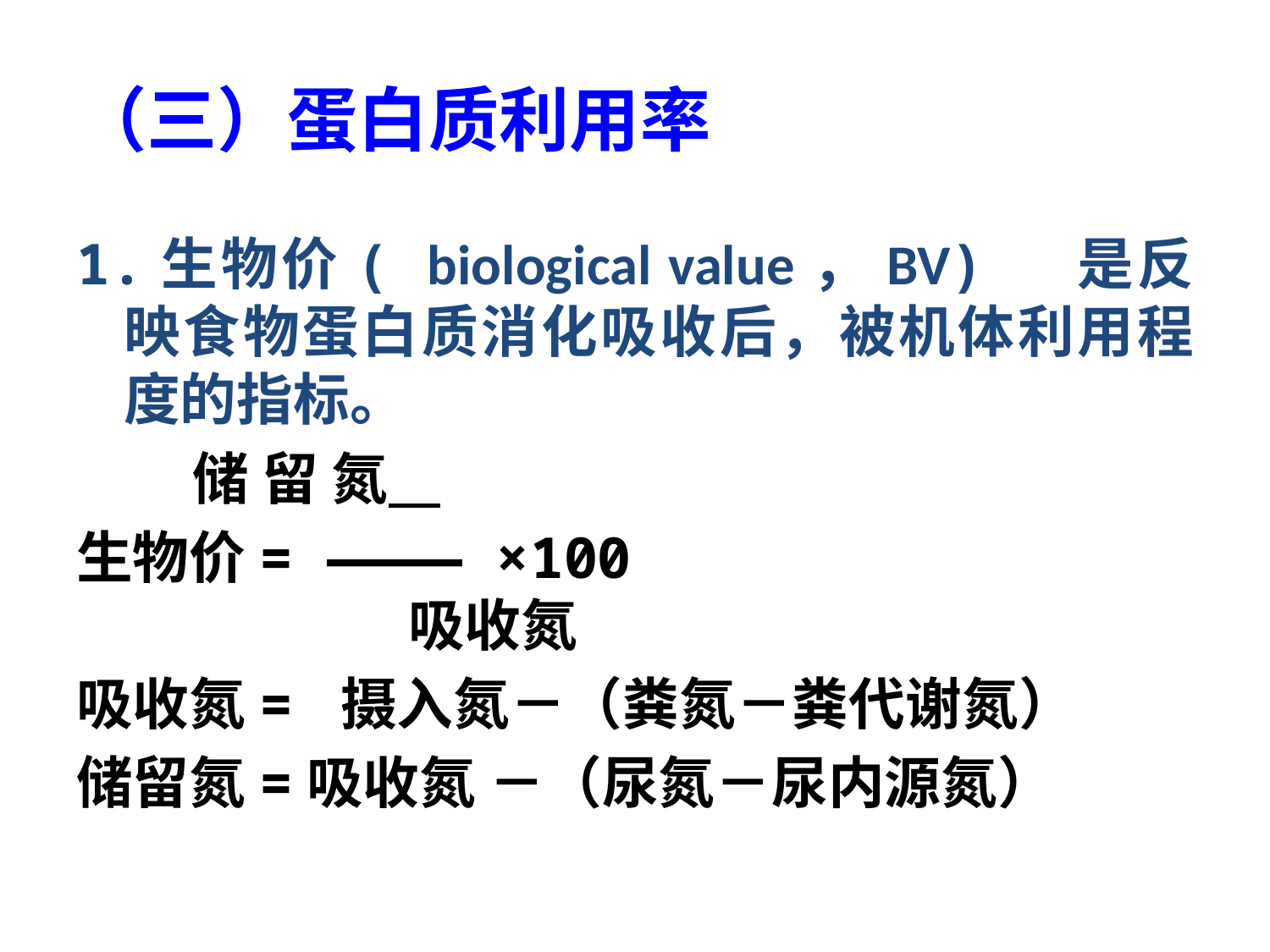

# （三）蛋白质利用率
1.生物价( biological value，BV)  是反映食物蛋白质消化吸收后，被机体利用程度的指标。
        储 留 氮
生物价= ———— ×100
        吸收氮
吸收氮= 摄入氮－（粪氮－粪代谢氮）
储留氮=吸收氮 －（尿氮－尿内源氮）